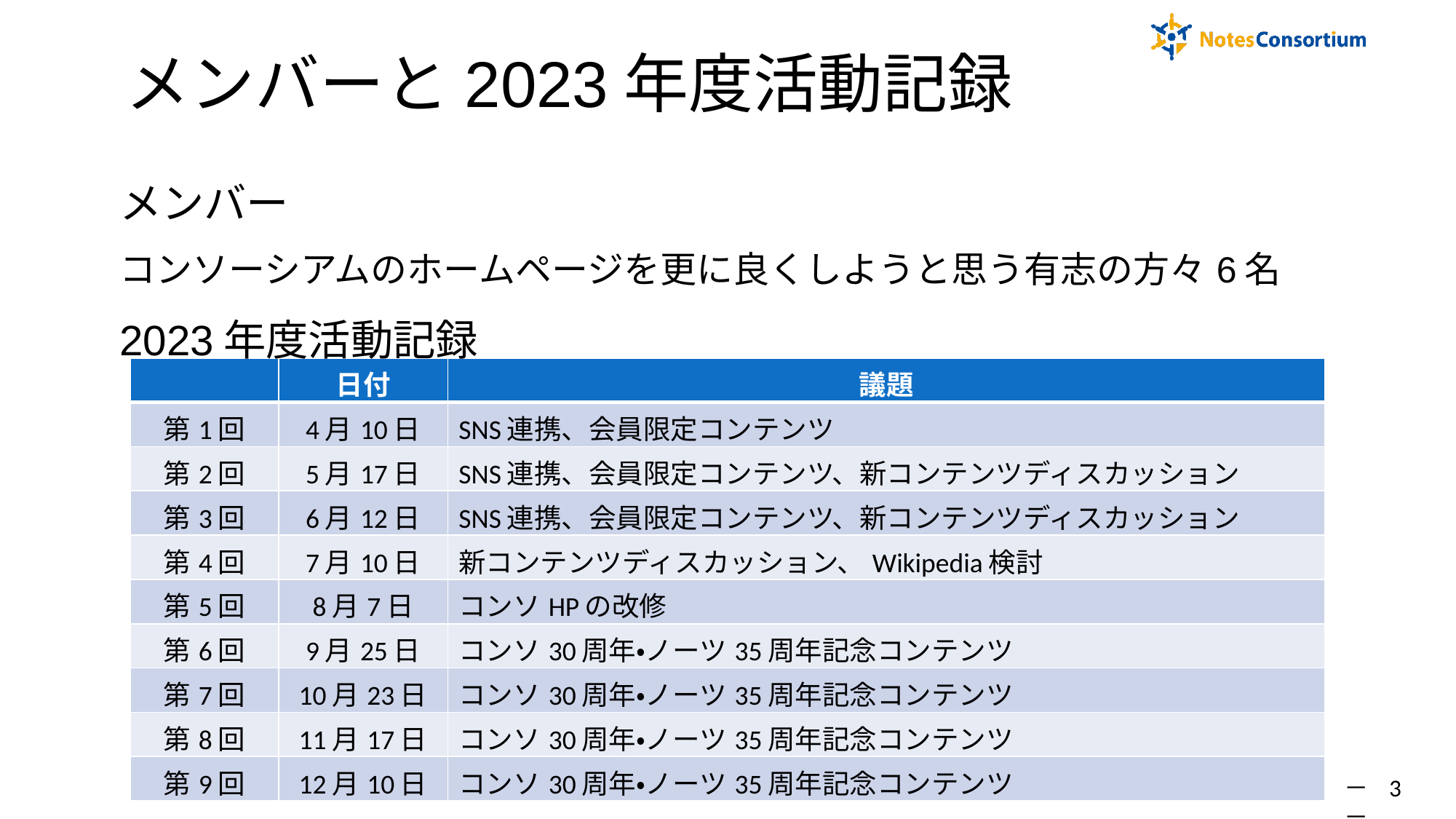

# メンバーと2023年度活動記録
メンバー
コンソーシアムのホームページを更に良くしようと思う有志の方々6名
2023年度活動記録
|  | 日付 | 議題 |
| --- | --- | --- |
| 第1回 | 4月10日 | SNS連携、会員限定コンテンツ |
| 第2回 | 5月17日 | SNS連携、会員限定コンテンツ、新コンテンツディスカッション |
| 第3回 | 6月12日 | SNS連携、会員限定コンテンツ、新コンテンツディスカッション |
| 第4回 | 7月10日 | 新コンテンツディスカッション、Wikipedia検討 |
| 第5回 | 8月7日 | コンソHPの改修 |
| 第6回 | 9月25日 | コンソ30周年・ノーツ35周年記念コンテンツ |
| 第7回 | 10月23日 | コンソ30周年・ノーツ35周年記念コンテンツ |
| 第8回 | 11月17日 | コンソ30周年・ノーツ35周年記念コンテンツ |
| 第9回 | 12月10日 | コンソ30周年・ノーツ35周年記念コンテンツ |
－  3 －